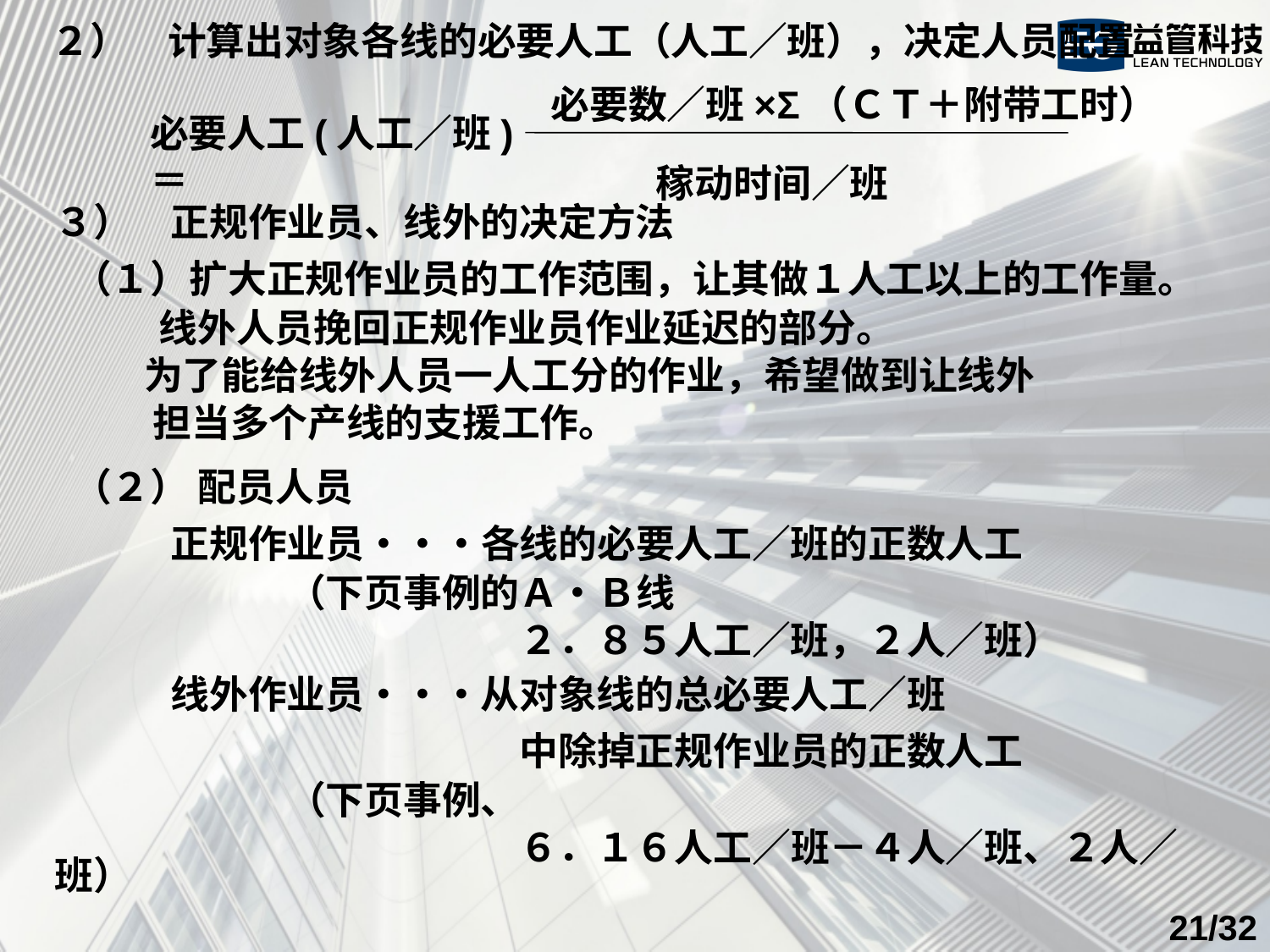

２）　计算出对象各线的必要人工（人工／班），决定人员配置
必要数／班×Σ（ＣＴ＋附带工时）
必要人工(人工／班)＝

稼动时间／班
３）　正规作业员、线外的决定方法
 （１）扩大正规作业员的工作范围，让其做１人工以上的工作量。
　　   线外人员挽回正规作业员作业延迟的部分。
         为了能给线外人员一人工分的作业，希望做到让线外
          担当多个产线的支援工作。
 （２） 配员人员
　　　正规作业员・・・各线的必要人工／班的正数人工
　　　　　　（下页事例的Ａ・Ｂ线
　　　　　　　　　　　　２．８５人工／班，２人／班）
　　　线外作业员・・・从对象线的总必要人工／班
　　　　　　　　　　　　中除掉正规作业员的正数人工
　　　　　　（下页事例、
　　　　　　　　　　　　６．１６人工／班－４人／班、２人／班）
21/32